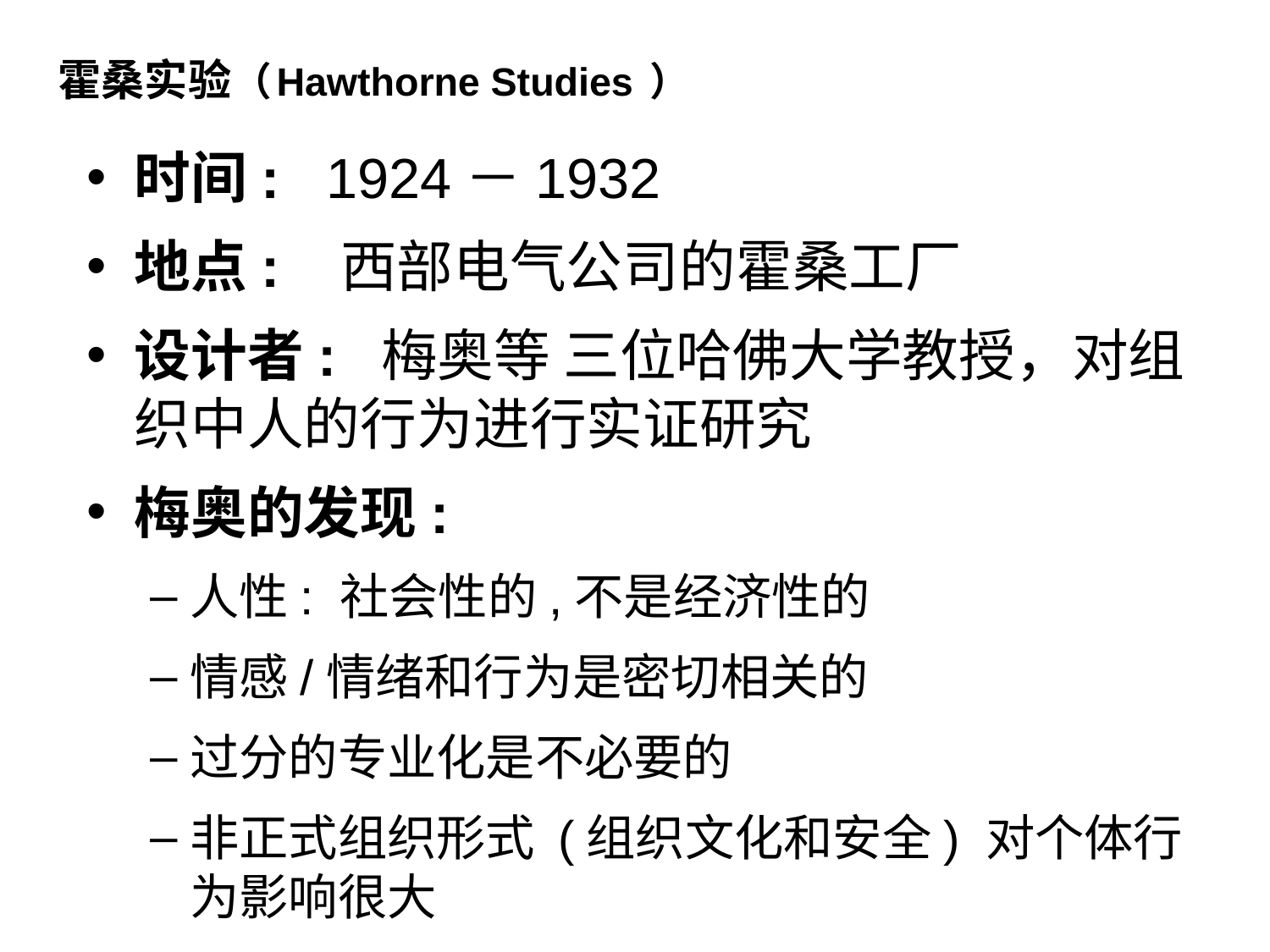

霍桑实验（Hawthorne Studies ）
时间:   1924－1932
地点:   西部电气公司的霍桑工厂
设计者:  梅奥等 三位哈佛大学教授，对组织中人的行为进行实证研究
梅奥的发现:
人性: 社会性的,不是经济性的
情感/情绪和行为是密切相关的
过分的专业化是不必要的
非正式组织形式 (组织文化和安全) 对个体行为影响很大